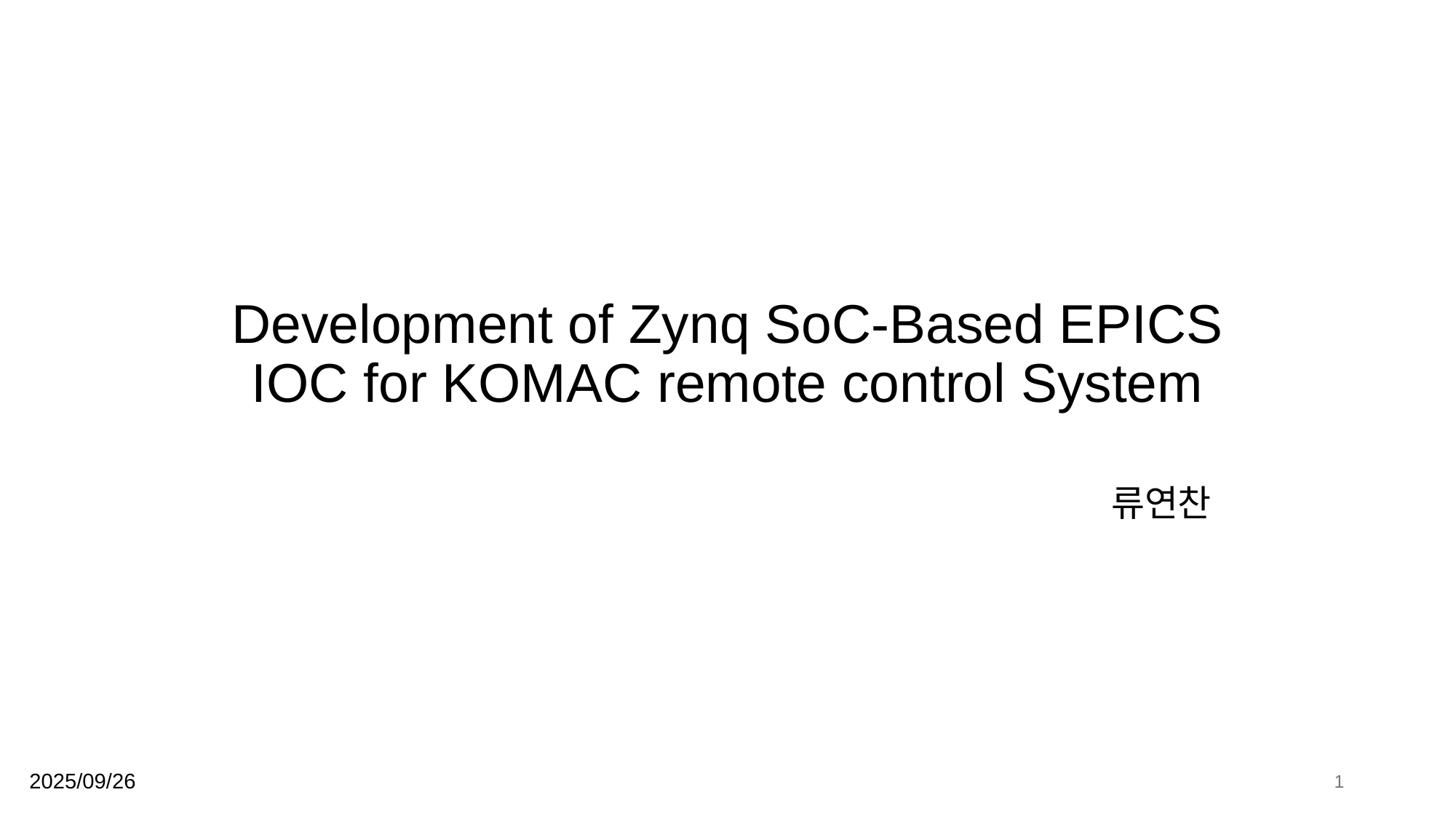

# Development of Zynq SoC-Based EPICS IOC for KOMAC remote control System
류연찬
1
2025/09/26